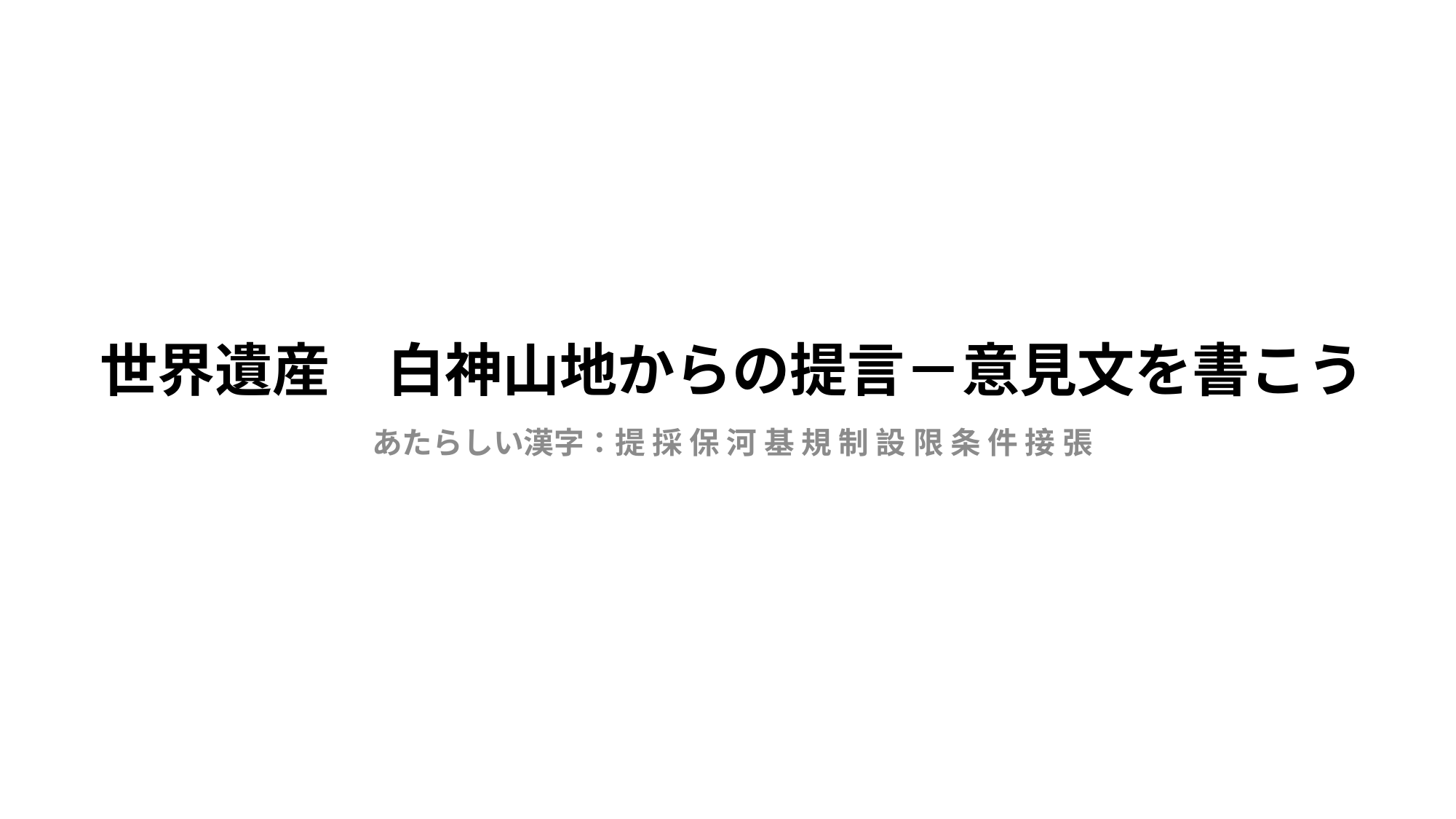

# 世界遺産　白神山地からの提言－意見文を書こう
あたらしい漢字：提 採 保 河 基 規 制 設 限 条 件 接 張